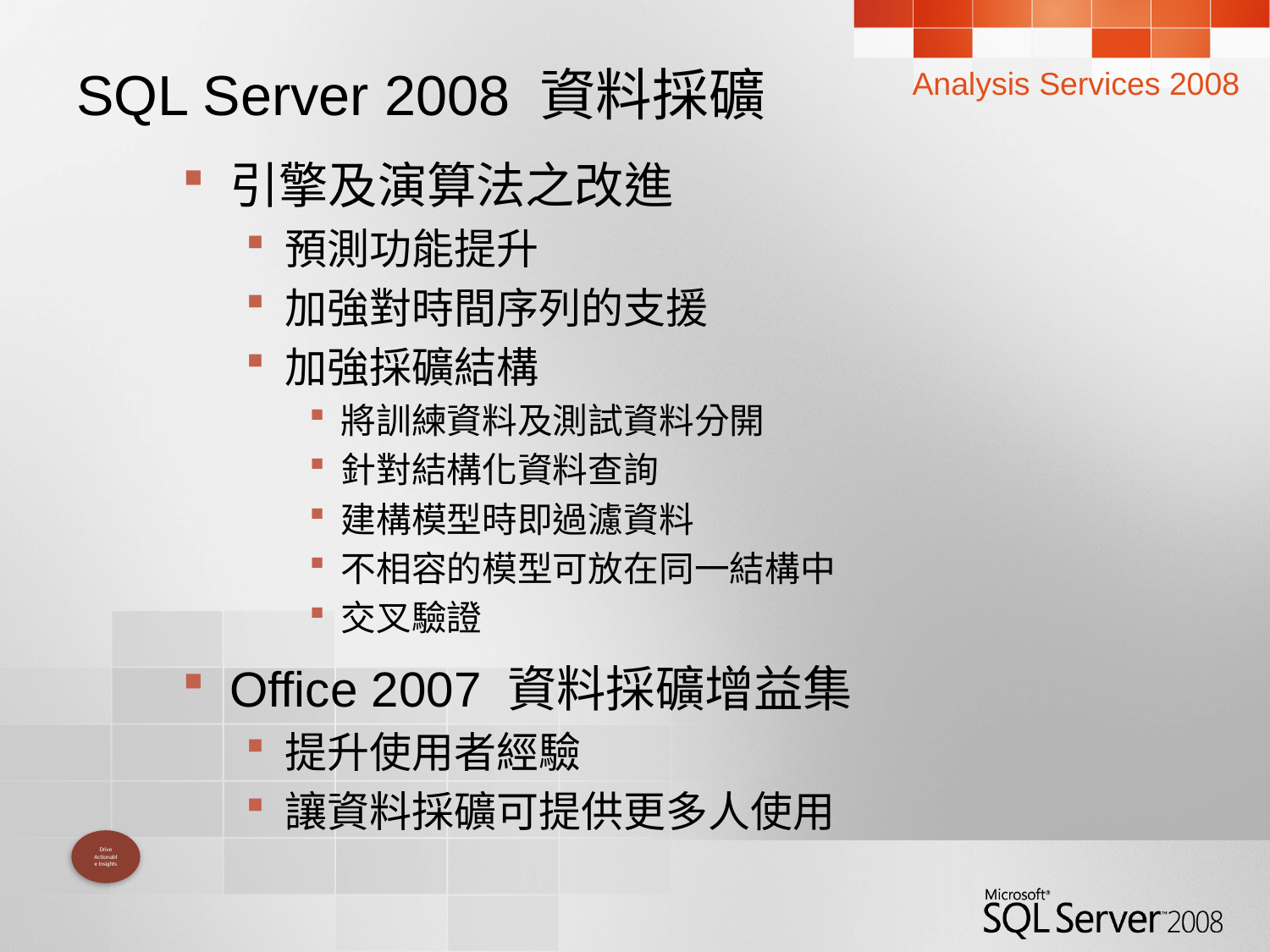

Analysis Services 2008
# SQL Server 2008 資料採礦
引擎及演算法之改進
預測功能提升
加強對時間序列的支援
加強採礦結構
將訓練資料及測試資料分開
針對結構化資料查詢
建構模型時即過濾資料
不相容的模型可放在同一結構中
交叉驗證

Office 2007 資料採礦增益集
提升使用者經驗
讓資料採礦可提供更多人使用
Drive Actionable Insights